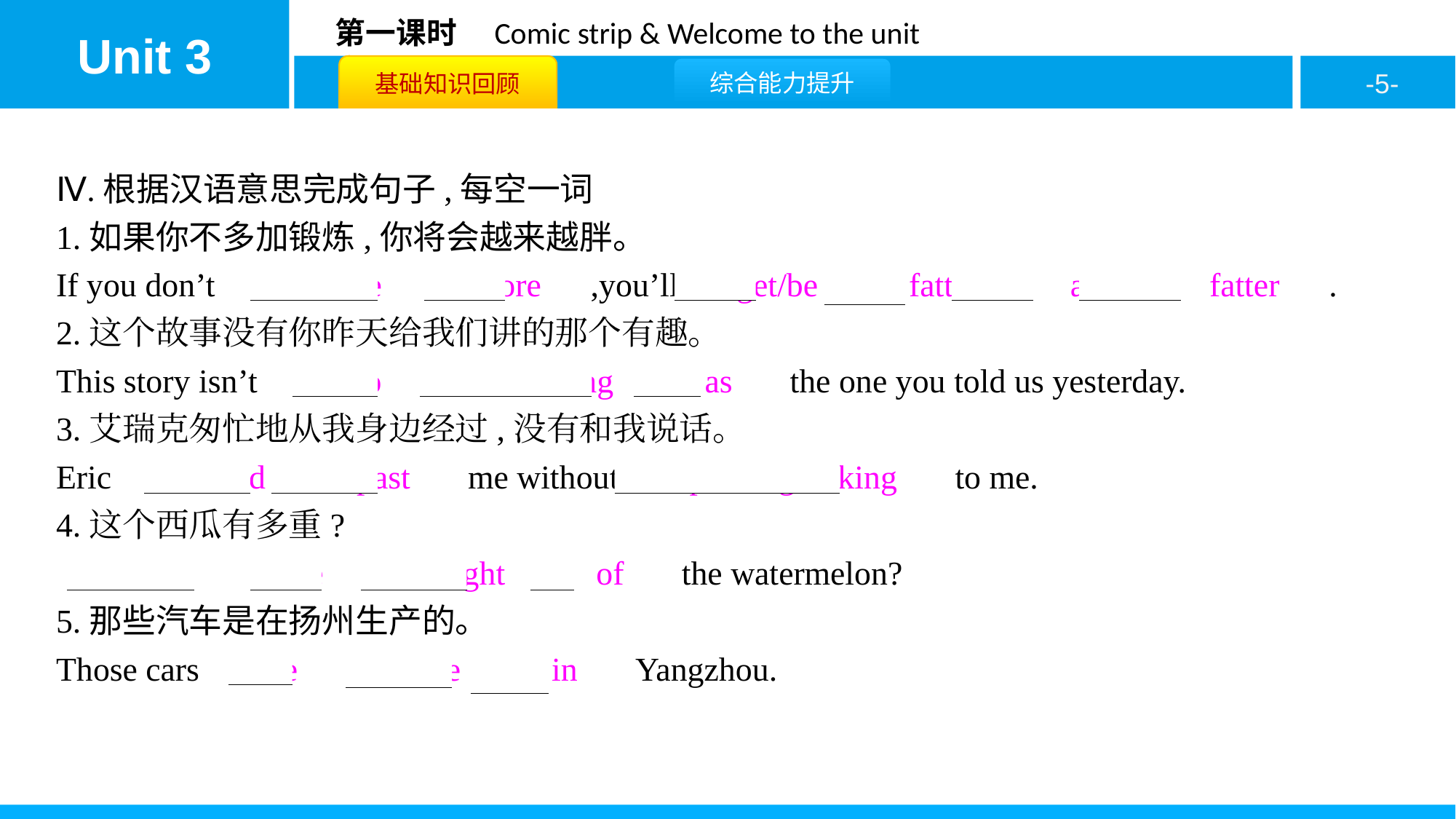

Ⅳ.根据汉语意思完成句子,每空一词
1.如果你不多加锻炼,你将会越来越胖。
If you don’t 　exercise　 　more　,you’ll 　get/be　 　fatter　 　and　 　fatter　.
2.这个故事没有你昨天给我们讲的那个有趣。
This story isn’t 　as/so　 　interesting　 　as　 the one you told us yesterday.
3.艾瑞克匆忙地从我身边经过,没有和我说话。
Eric 　hurried　 　past　 me without 　speaking/talking　 to me.
4.这个西瓜有多重?
　What’s　 　the　 　weight　 　of　 the watermelon?
5.那些汽车是在扬州生产的。
Those cars 　are　 　made　 　in　 Yangzhou.